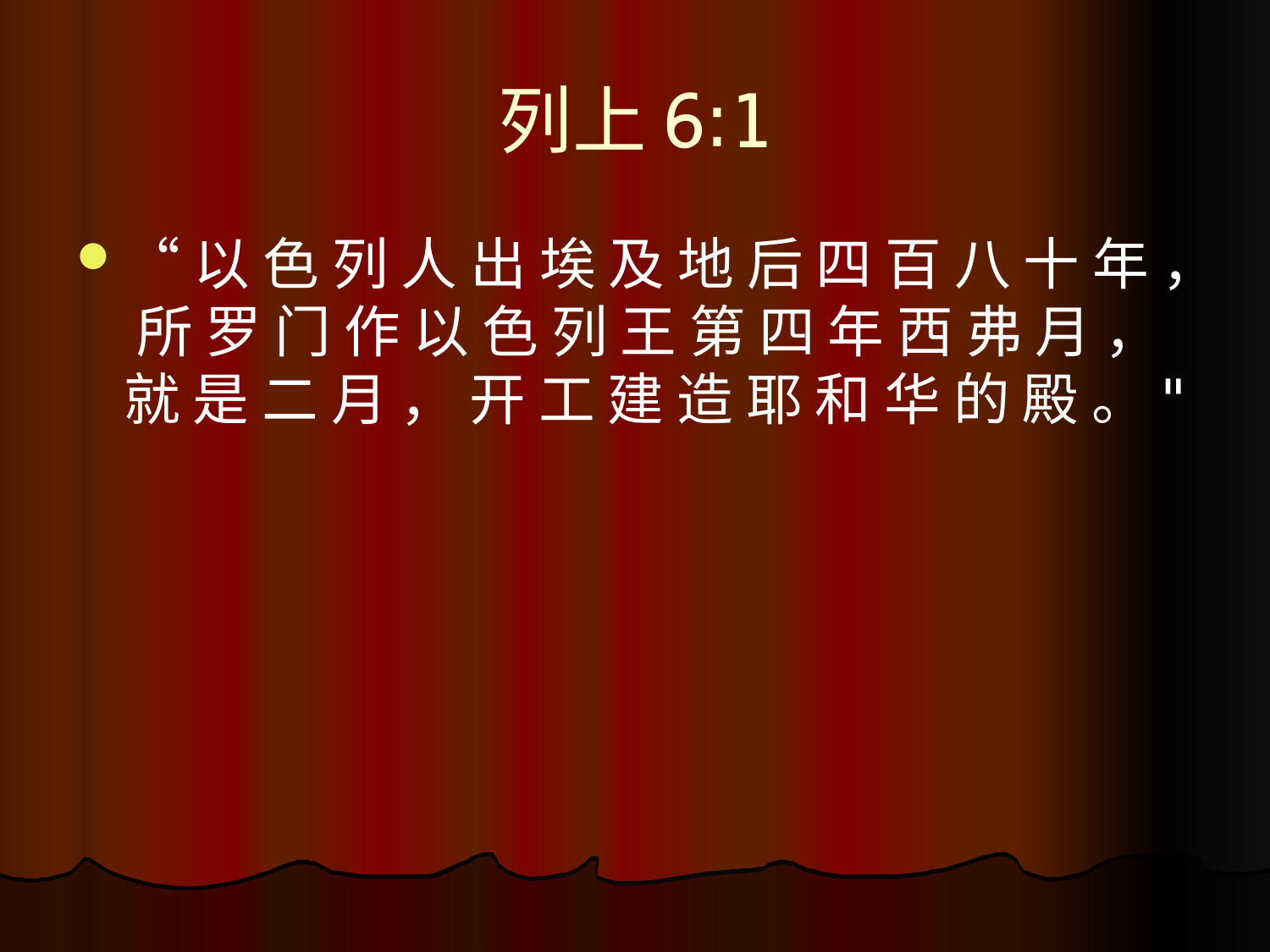

# 列上6:1
“以 色 列 人 出 埃 及 地 后 四 百 八 十 年 ， 所 罗 门 作 以 色 列 王 第 四 年 西 弗 月 ， 就 是 二 月 ， 开 工 建 造 耶 和 华 的 殿 。"